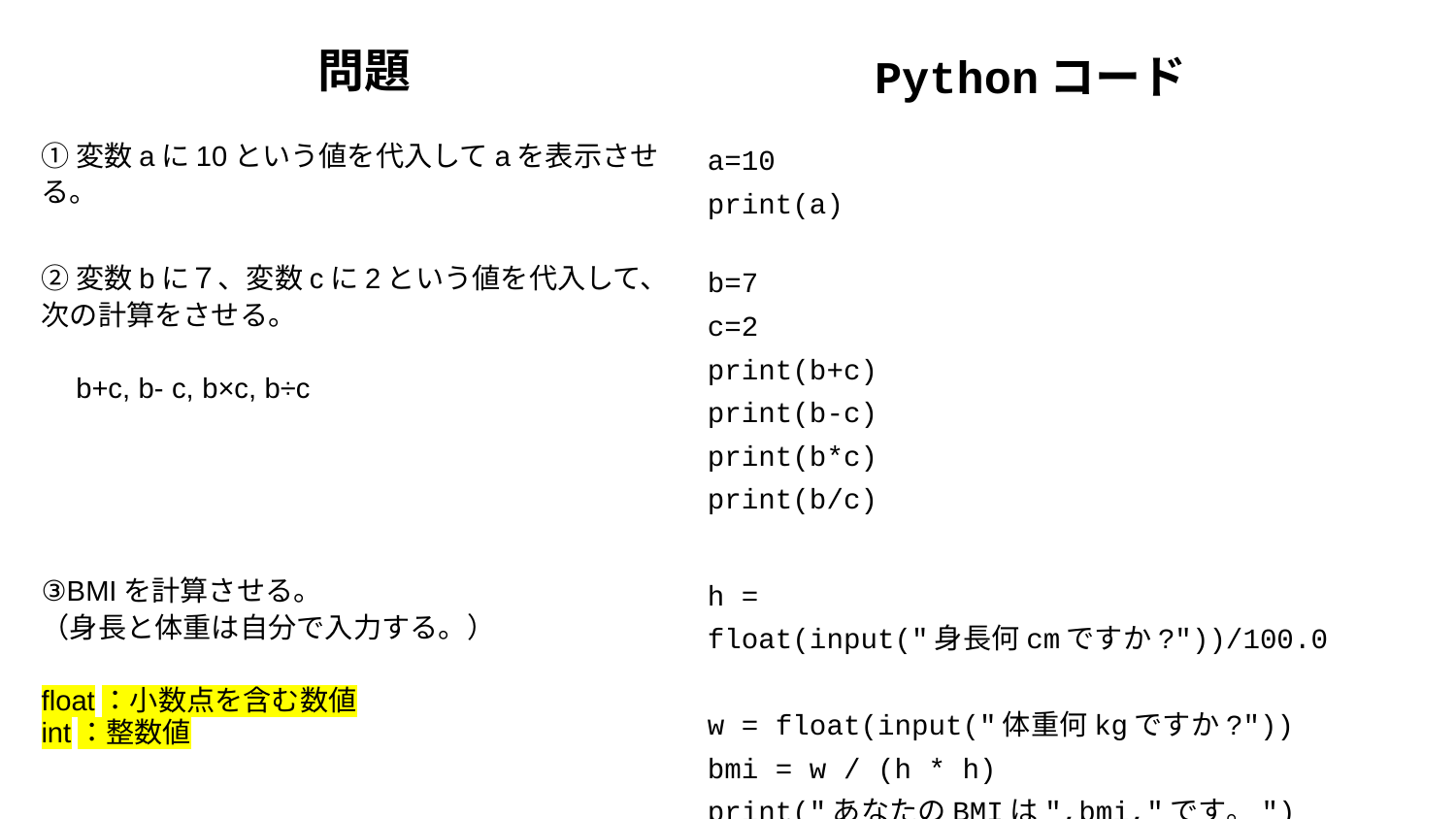

| 問題 | Pythonコード |
| --- | --- |
| ①変数aに10という値を代入してaを表示させる。 | a=10 print(a) |
| ②変数bに７、変数cに2という値を代入して、次の計算をさせる。 　b+c, b- c, b×c, b÷c | b=7 c=2 print(b+c) print(b-c) print(b\*c) print(b/c) |
| ③BMIを計算させる。 （身長と体重は自分で入力する。） float：小数点を含む数値 int：整数値 | h = float(input("身長何cmですか?"))/100.0　 w = float(input("体重何kgですか?")) bmi = w / (h \* h) print("あなたのBMIは",bmi,"です。") |